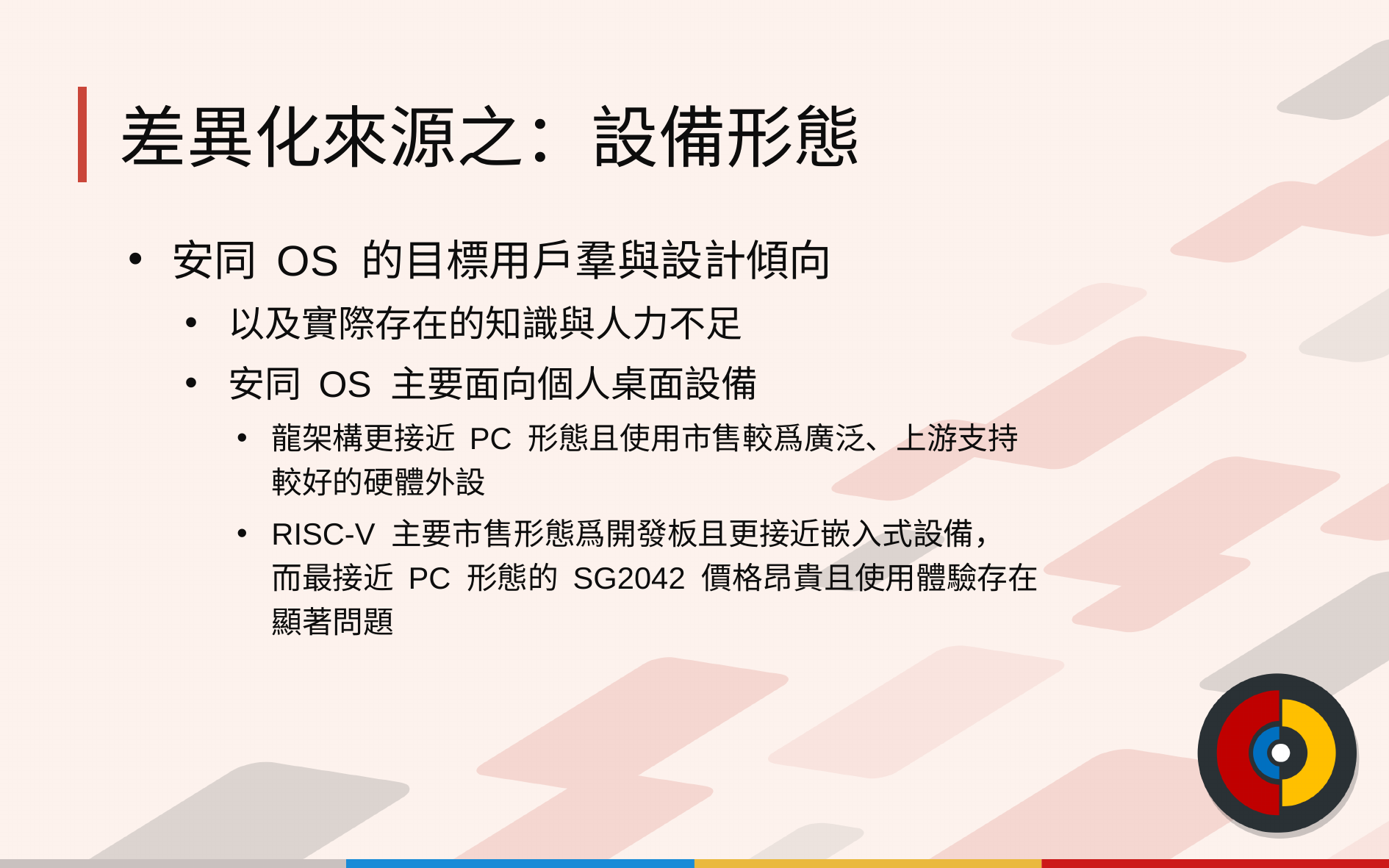

# 差異化來源之：設備形態
安同 OS 的目標用戶羣與設計傾向
以及實際存在的知識與人力不足
安同 OS 主要面向個人桌面設備
龍架構更接近 PC 形態且使用市售較爲廣泛、上游支持
較好的硬體外設
RISC-V 主要市售形態爲開發板且更接近嵌入式設備，
而最接近 PC 形態的 SG2042 價格昂貴且使用體驗存在
顯著問題